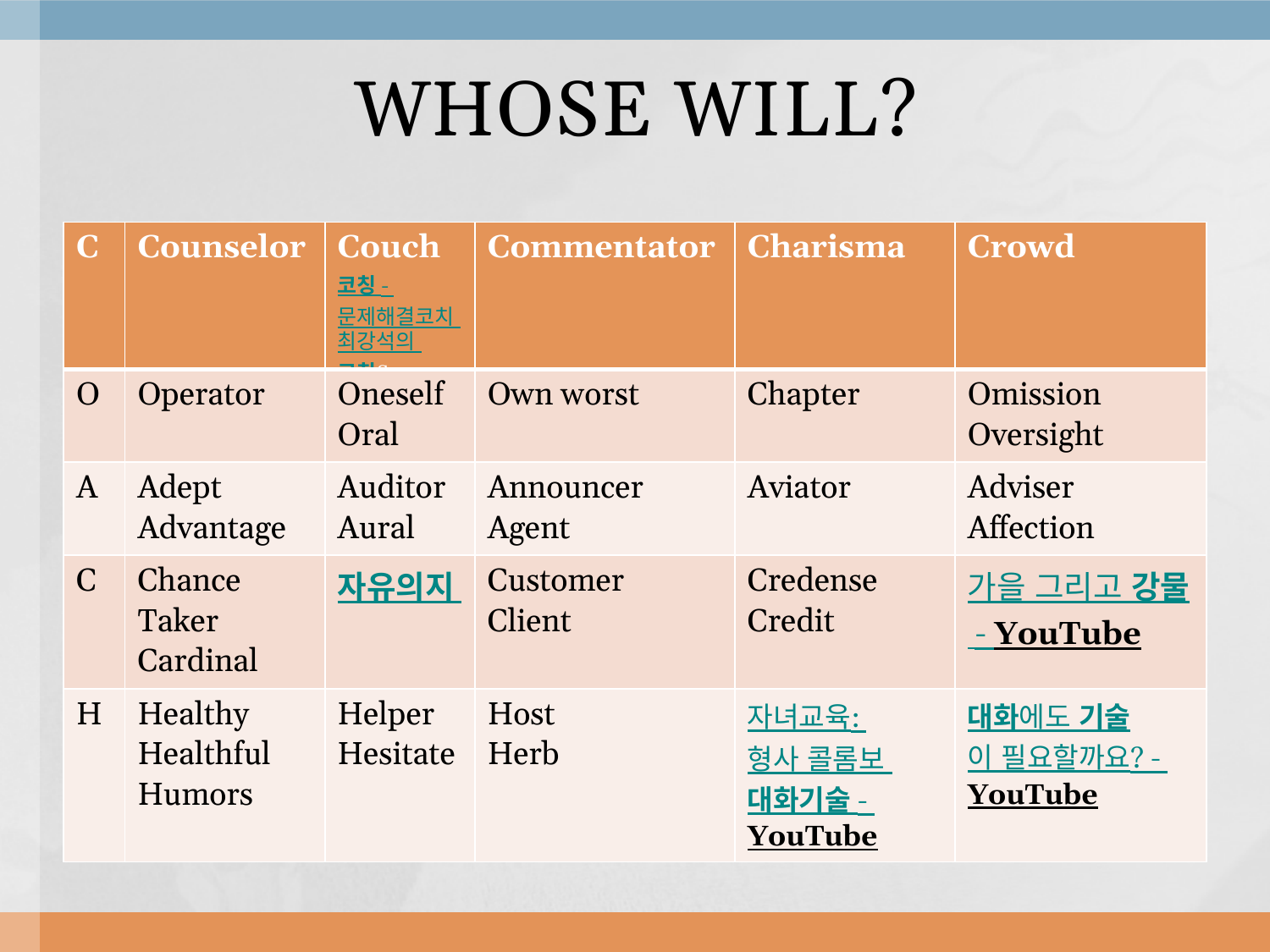

# WHOSE WILL?
| C | Counselor | Couch 코칭 - 문제해결코치 최강석의 코칭Space :: | Commentator | Charisma | Crowd |
| --- | --- | --- | --- | --- | --- |
| O | Operator | Oneself Oral | Own worst | Chapter | Omission Oversight |
| A | Adept Advantage | Auditor Aural | Announcer Agent | Aviator | Adviser Affection |
| C | Chance Taker Cardinal | 자유의지 | Customer Client | Credense Credit | 가을 그리고 강물 - YouTube |
| H | Healthy Healthful Humors | Helper Hesitate | Host Herb | 자녀교육: 형사 콜롬보 대화기술 - YouTube | 대화에도 기술이 필요할까요? - YouTube |